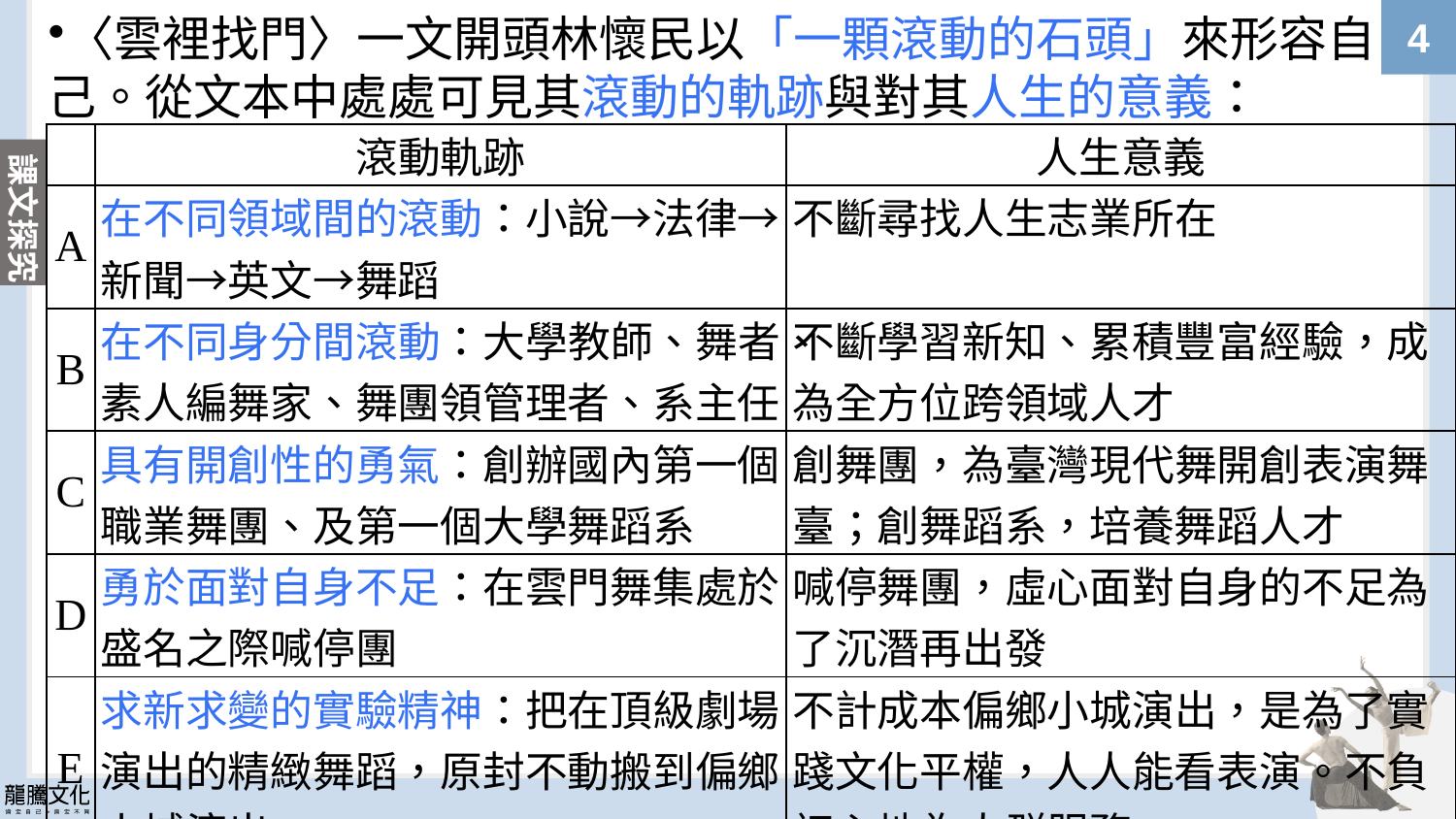

〈雲裡找門〉一文開頭林懷民以「一顆滾動的石頭」來形容自己。從文本中處處可見其滾動的軌跡與對其人生的意義：
|  | 滾動軌跡 | 人生意義 |
| --- | --- | --- |
| A | 在不同領域間的滾動：小說→法律→新聞→英文→舞蹈 | 不斷尋找人生志業所在 |
| B | 在不同身分間滾動：大學教師、舞者、素人編舞家、舞團領管理者、系主任 | 不斷學習新知、累積豐富經驗，成為全方位跨領域人才 |
| C | 具有開創性的勇氣：創辦國內第一個職業舞團、及第一個大學舞蹈系 | 創舞團，為臺灣現代舞開創表演舞臺；創舞蹈系，培養舞蹈人才 |
| D | 勇於面對自身不足：在雲門舞集處於盛名之際喊停團 | 喊停舞團，虛心面對自身的不足為了沉潛再出發 |
| E | 求新求變的實驗精神：把在頂級劇場演出的精緻舞蹈，原封不動搬到偏鄉小城演出 | 不計成本偏鄉小城演出，是為了實踐文化平權，人人能看表演。不負初心地為人群服務 |